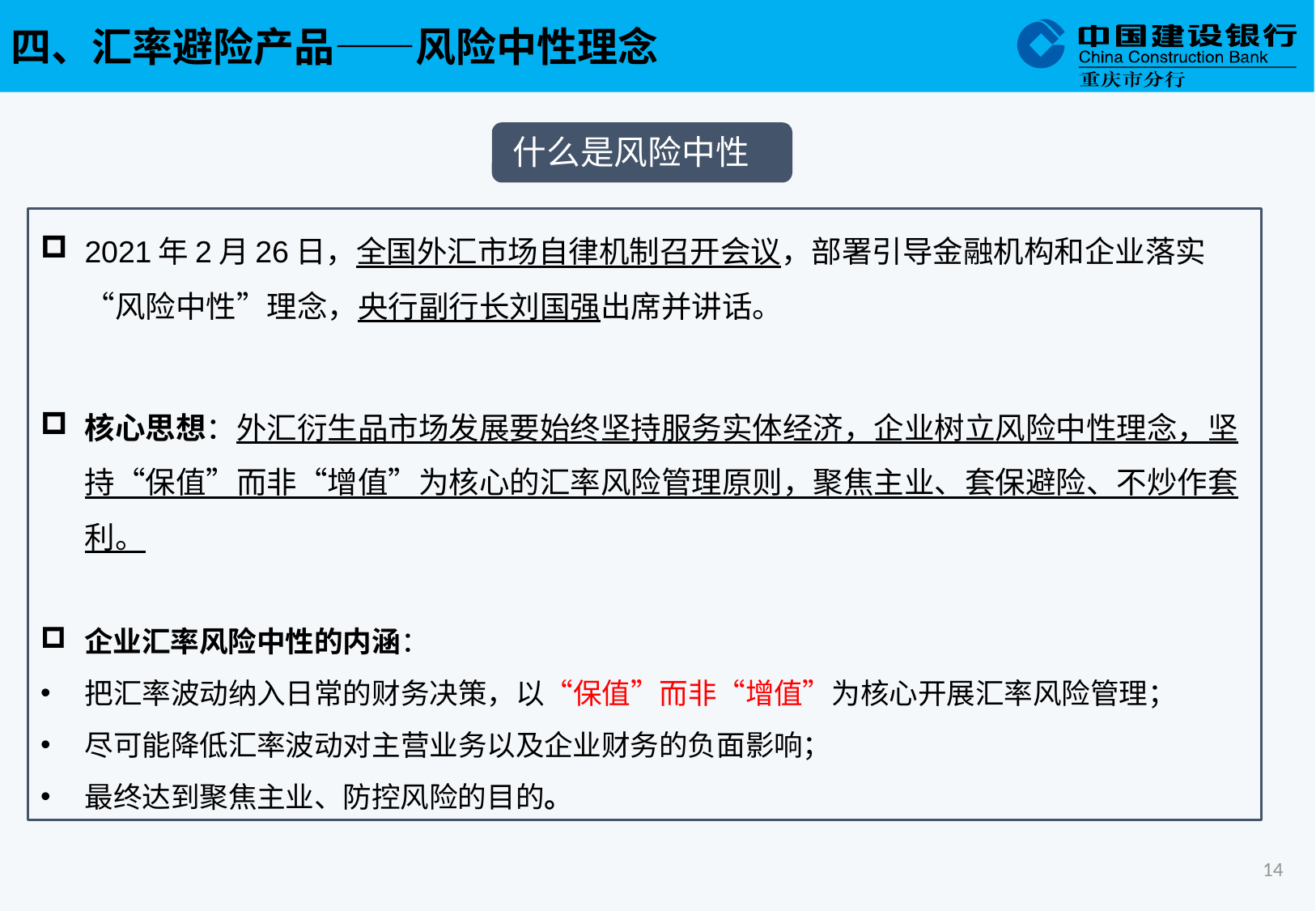

四、汇率避险产品——风险中性理念

什么是风险中性

2021年2月26日，全国外汇市场自律机制召开会议，部署引导金融机构和企业落实“风险中性”理念，央行副行长刘国强出席并讲话。

核心思想：外汇衍生品市场发展要始终坚持服务实体经济，企业树立风险中性理念，坚持“保值”而非“增值”为核心的汇率风险管理原则，聚焦主业、套保避险、不炒作套利。

企业汇率风险中性的内涵：
把汇率波动纳入日常的财务决策，以“保值”而非“增值”为核心开展汇率风险管理；
尽可能降低汇率波动对主营业务以及企业财务的负面影响；
最终达到聚焦主业、防控风险的目的。

14